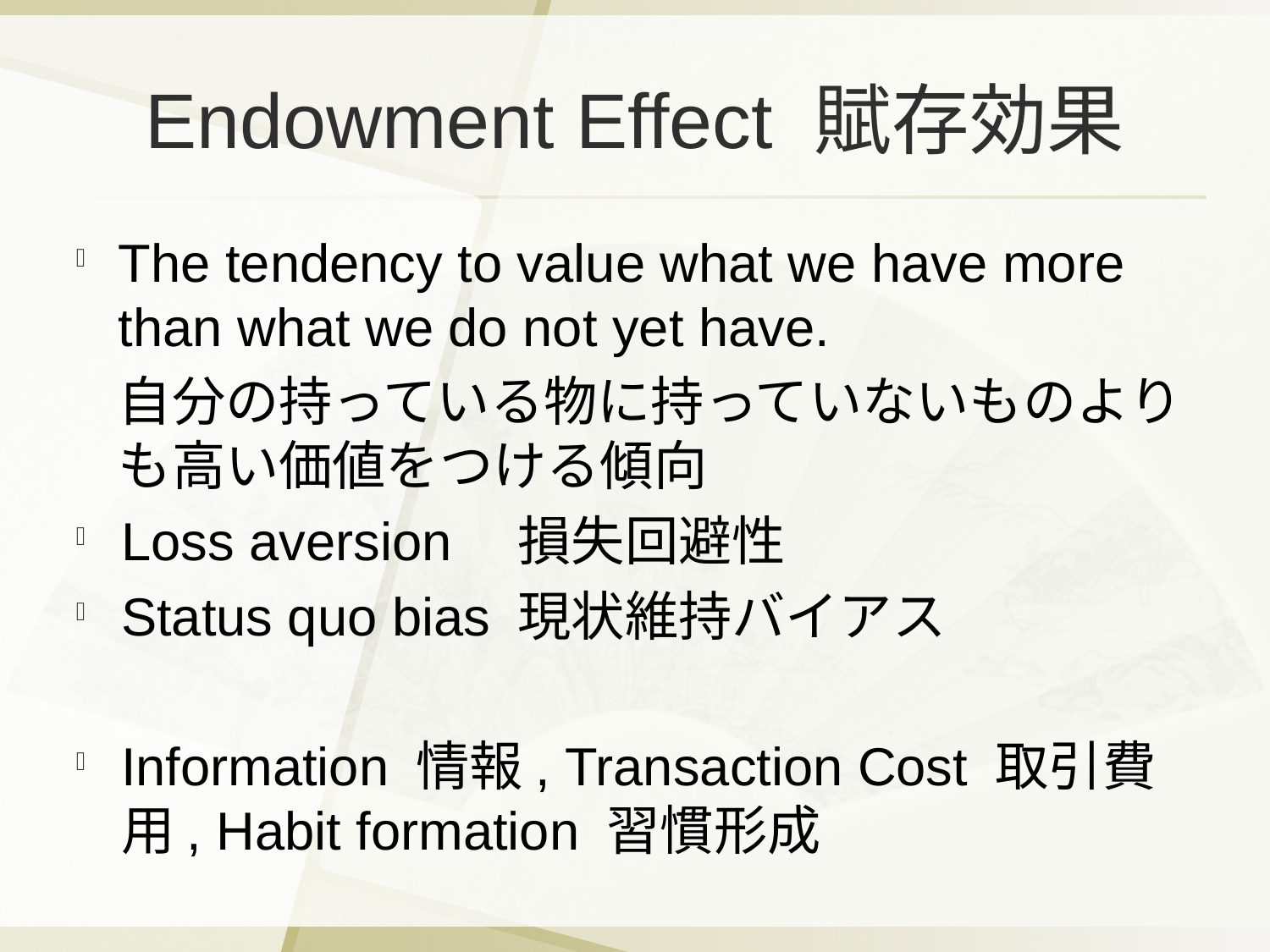

# Endowment Effect 賦存効果
The tendency to value what we have more than what we do not yet have.
	自分の持っている物に持っていないものよりも高い価値をつける傾向
Loss aversion　損失回避性
Status quo bias 現状維持バイアス

Information 情報, Transaction Cost 取引費用, Habit formation 習慣形成